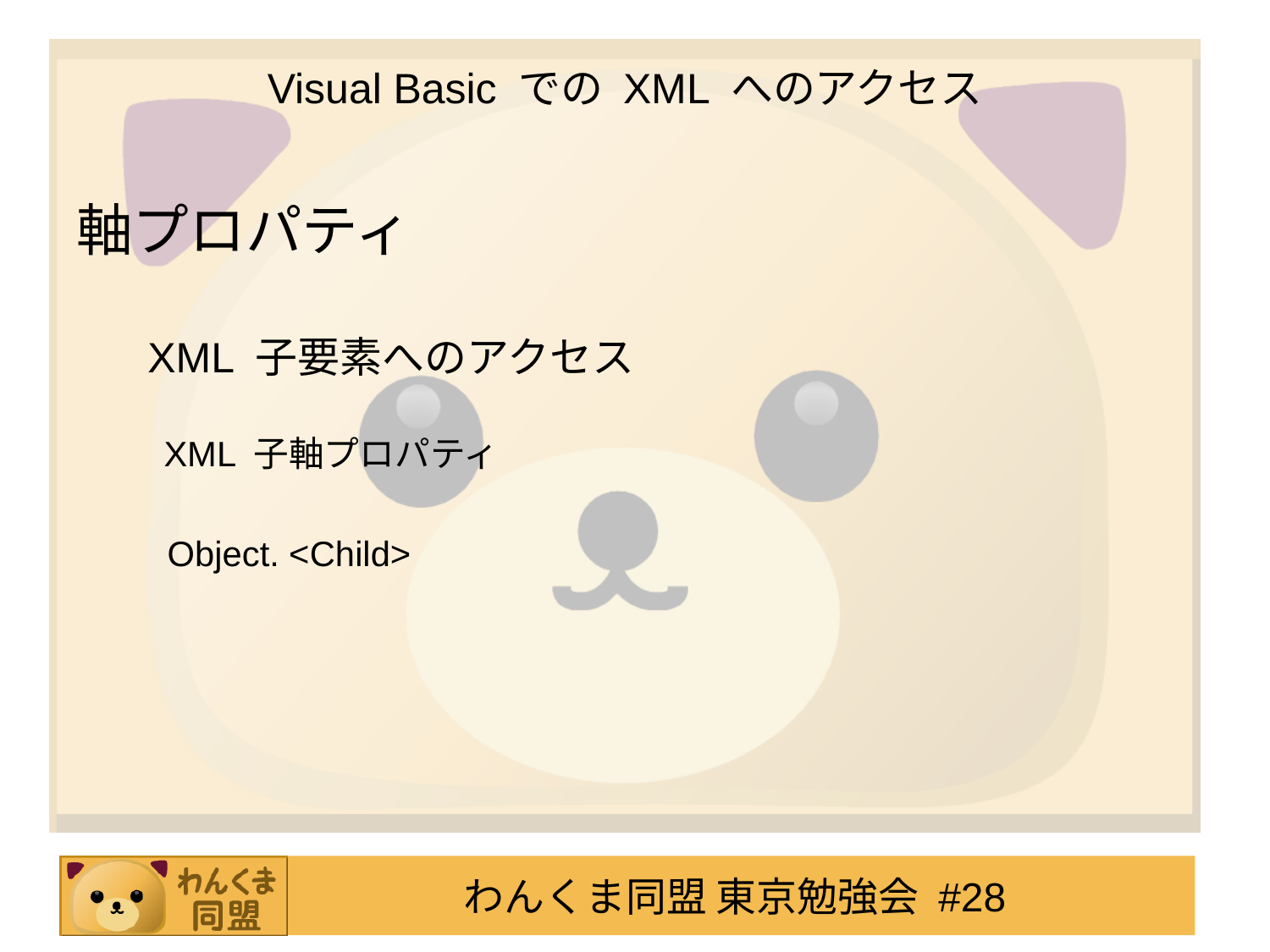

# Visual Basic での XML へのアクセス
軸プロパティ
XML 子要素へのアクセス
 XML 子軸プロパティ
 Object. <Child>